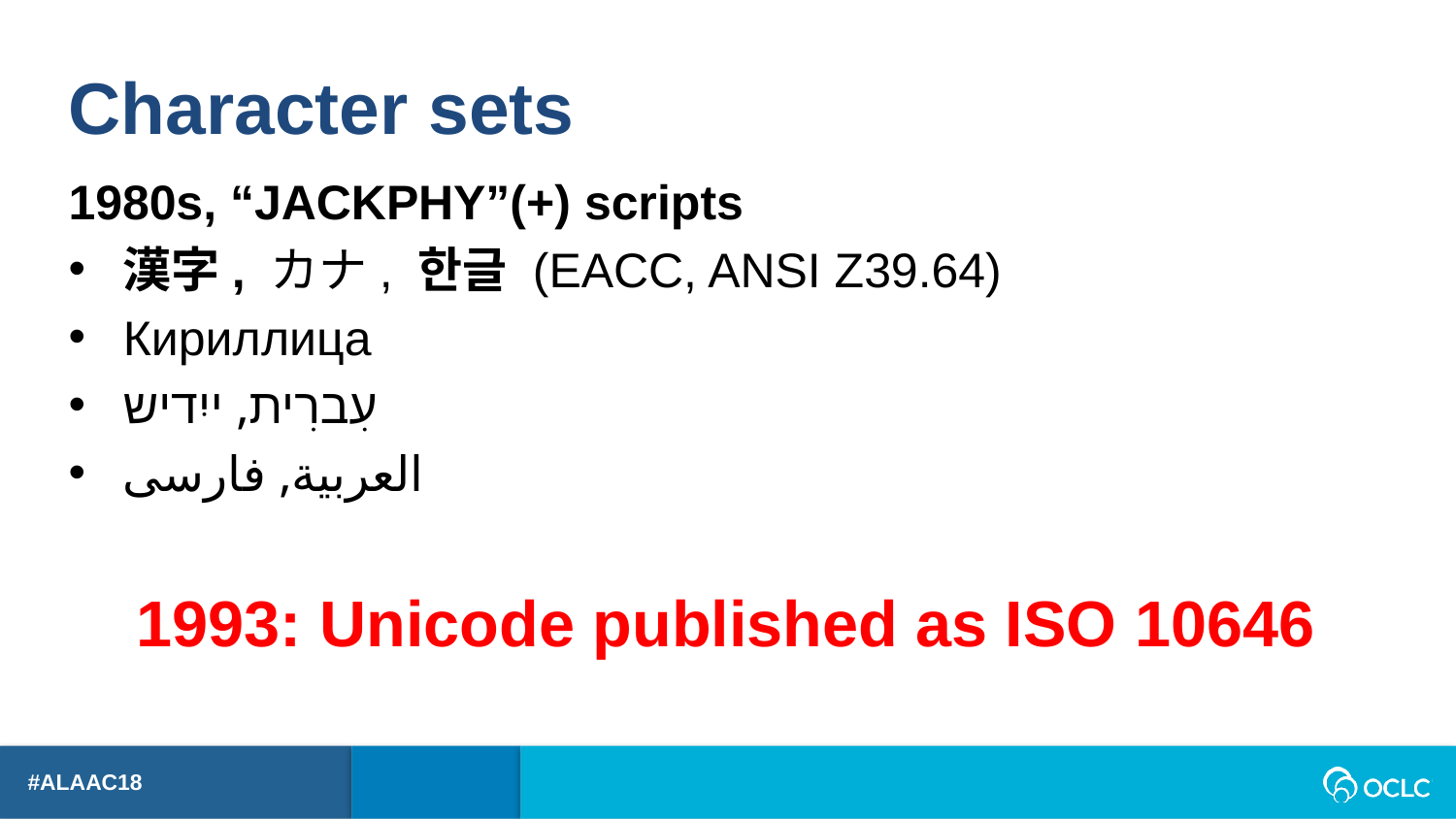

Character sets
1980s, “JACKPHY”(+) scripts
漢字, カナ, 한글 (EACC, ANSI Z39.64)
Кириллица
עִברִית, ייִדיש
العربية, فارسی

1993: Unicode published as ISO 10646